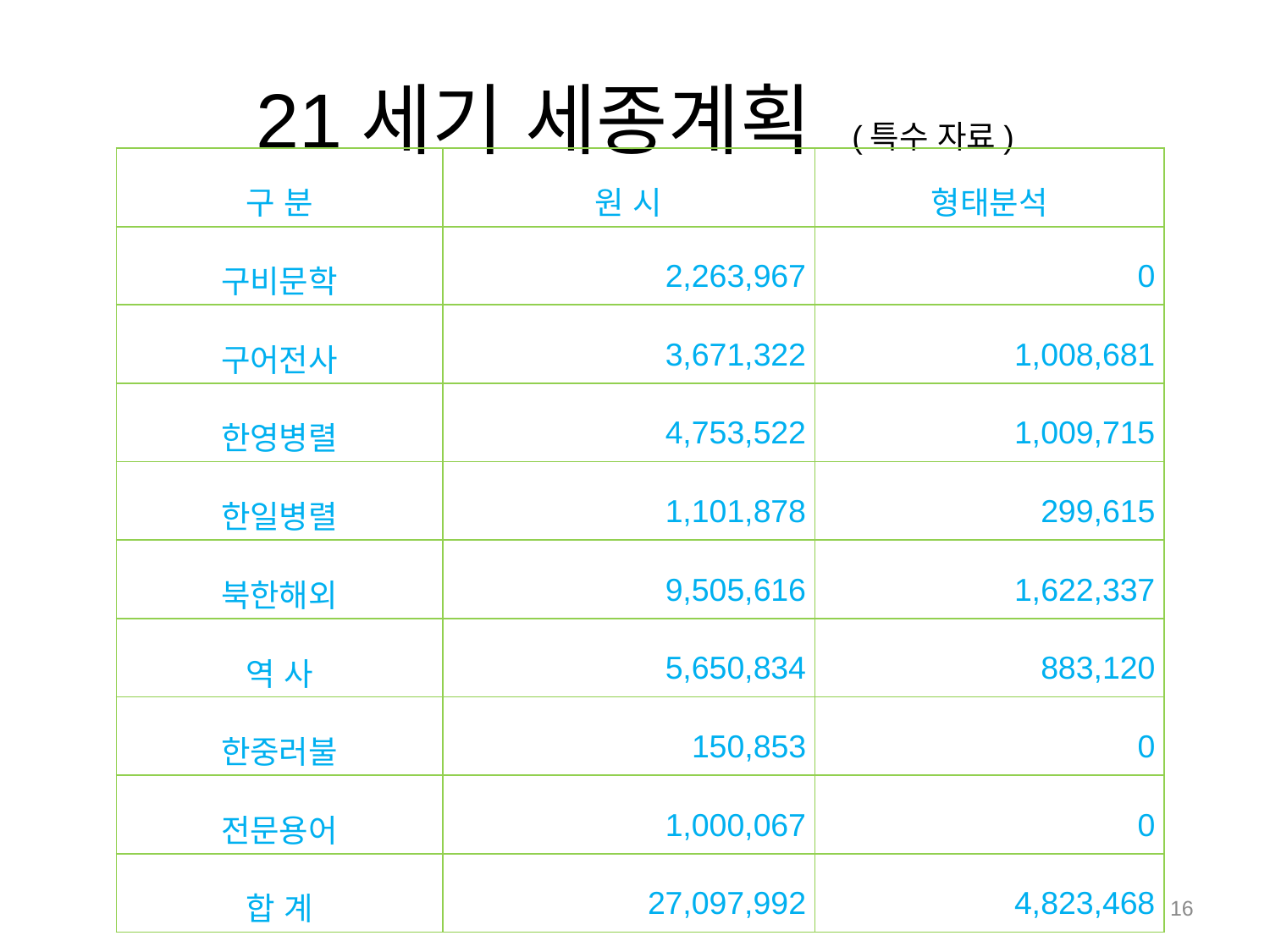

# 21세기 세종계획 (특수 자료)
| 구 분 | 원 시 | 형태분석 |
| --- | --- | --- |
| 구비문학 | 2,263,967 | 0 |
| 구어전사 | 3,671,322 | 1,008,681 |
| 한영병렬 | 4,753,522 | 1,009,715 |
| 한일병렬 | 1,101,878 | 299,615 |
| 북한해외 | 9,505,616 | 1,622,337 |
| 역 사 | 5,650,834 | 883,120 |
| 한중러불 | 150,853 | 0 |
| 전문용어 | 1,000,067 | 0 |
| 합 계 | 27,097,992 | 4,823,468 |
16